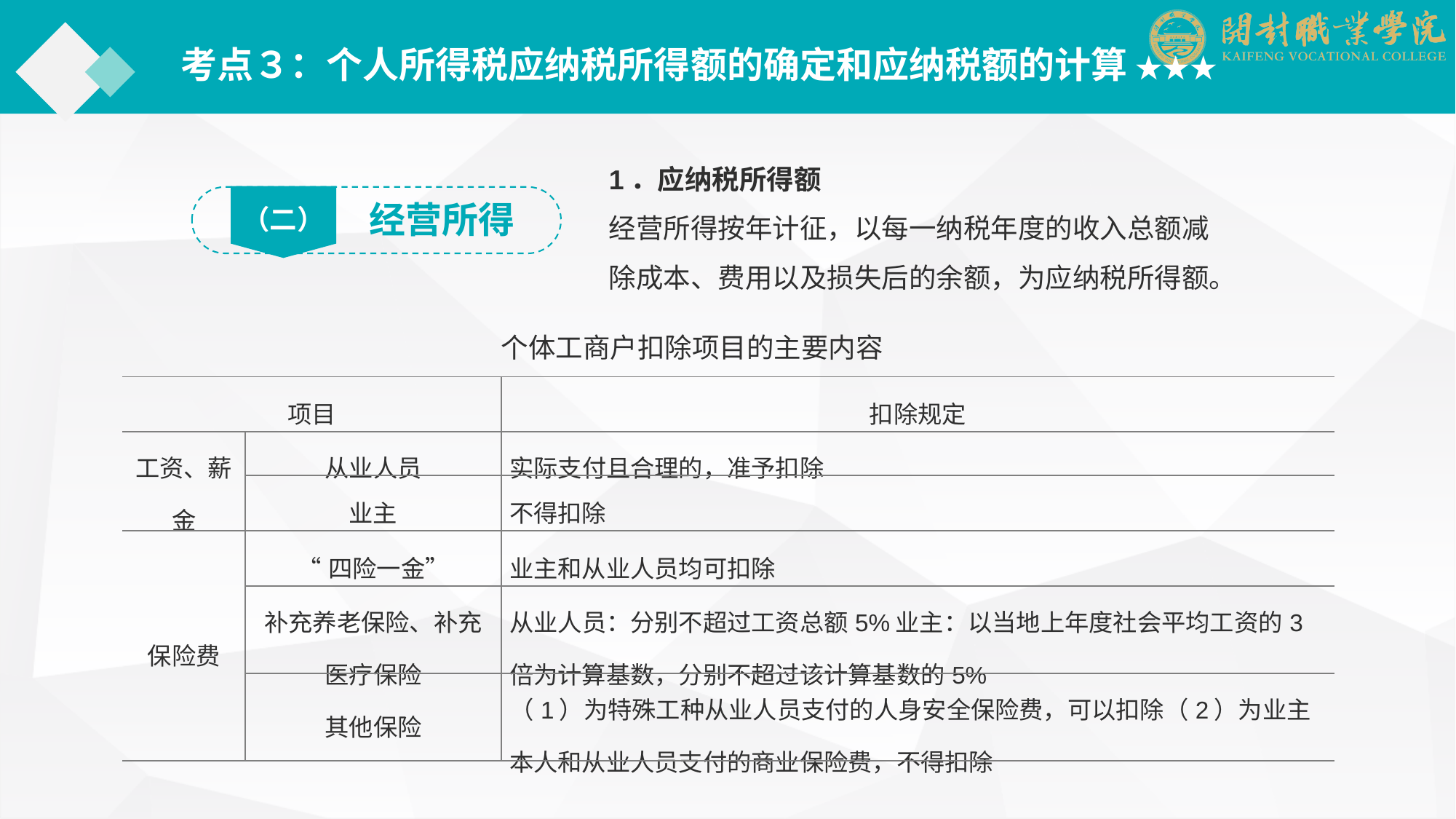

考点３：个人所得税应纳税所得额的确定和应纳税额的计算 ★★★
1．应纳税所得额
经营所得按年计征，以每一纳税年度的收入总额减除成本、费用以及损失后的余额，为应纳税所得额。
（二）

经营所得
个体工商户扣除项目的主要内容
| 项目 |  | 扣除规定 |
| --- | --- | --- |
| 工资、薪金 | 从业人员 | 实际支付且合理的，准予扣除 |
|  | 业主 | 不得扣除 |
| 保险费 | “四险一金” | 业主和从业人员均可扣除 |
|  | 补充养老保险、补充医疗保险 | 从业人员：分别不超过工资总额5%业主：以当地上年度社会平均工资的3倍为计算基数，分别不超过该计算基数的5% |
|  | 其他保险 | （1）为特殊工种从业人员支付的人身安全保险费，可以扣除（2）为业主本人和从业人员支付的商业保险费，不得扣除 |